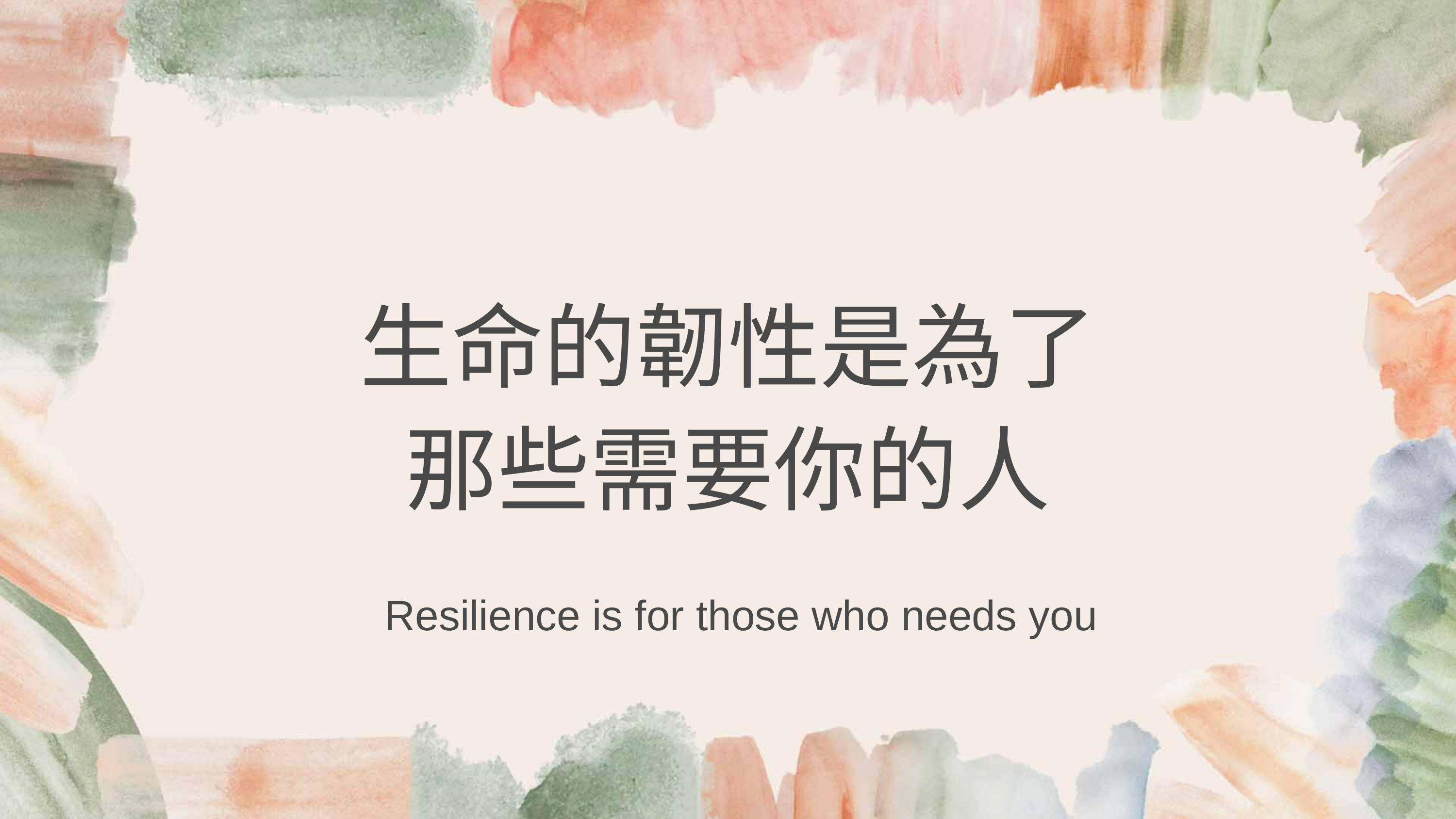

生命的韌性是為了
那些需要你的人
Resilience is for those who needs you